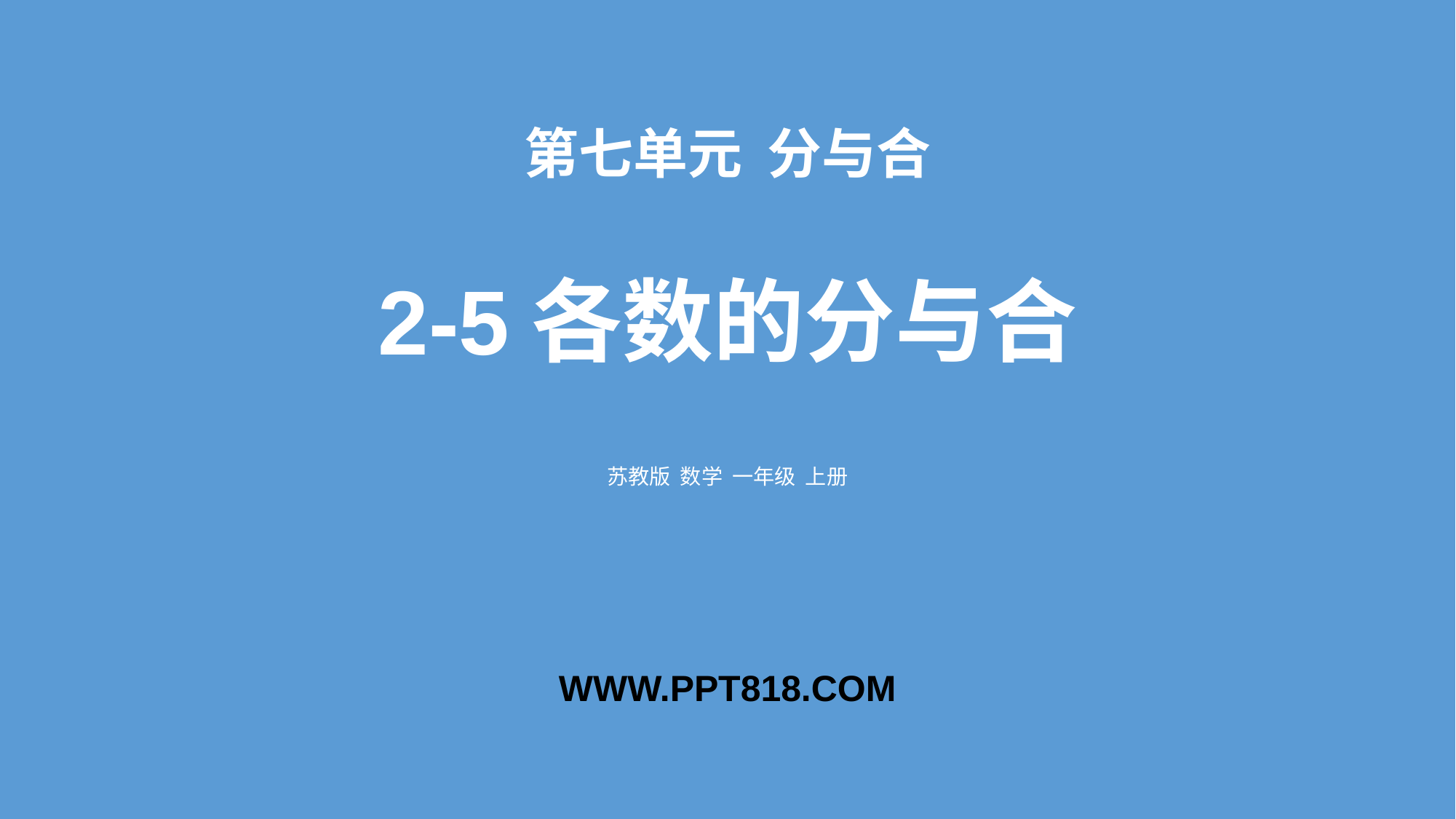

第七单元  分与合
2-5各数的分与合
苏教版  数学  一年级  上册
WWW.PPT818.COM